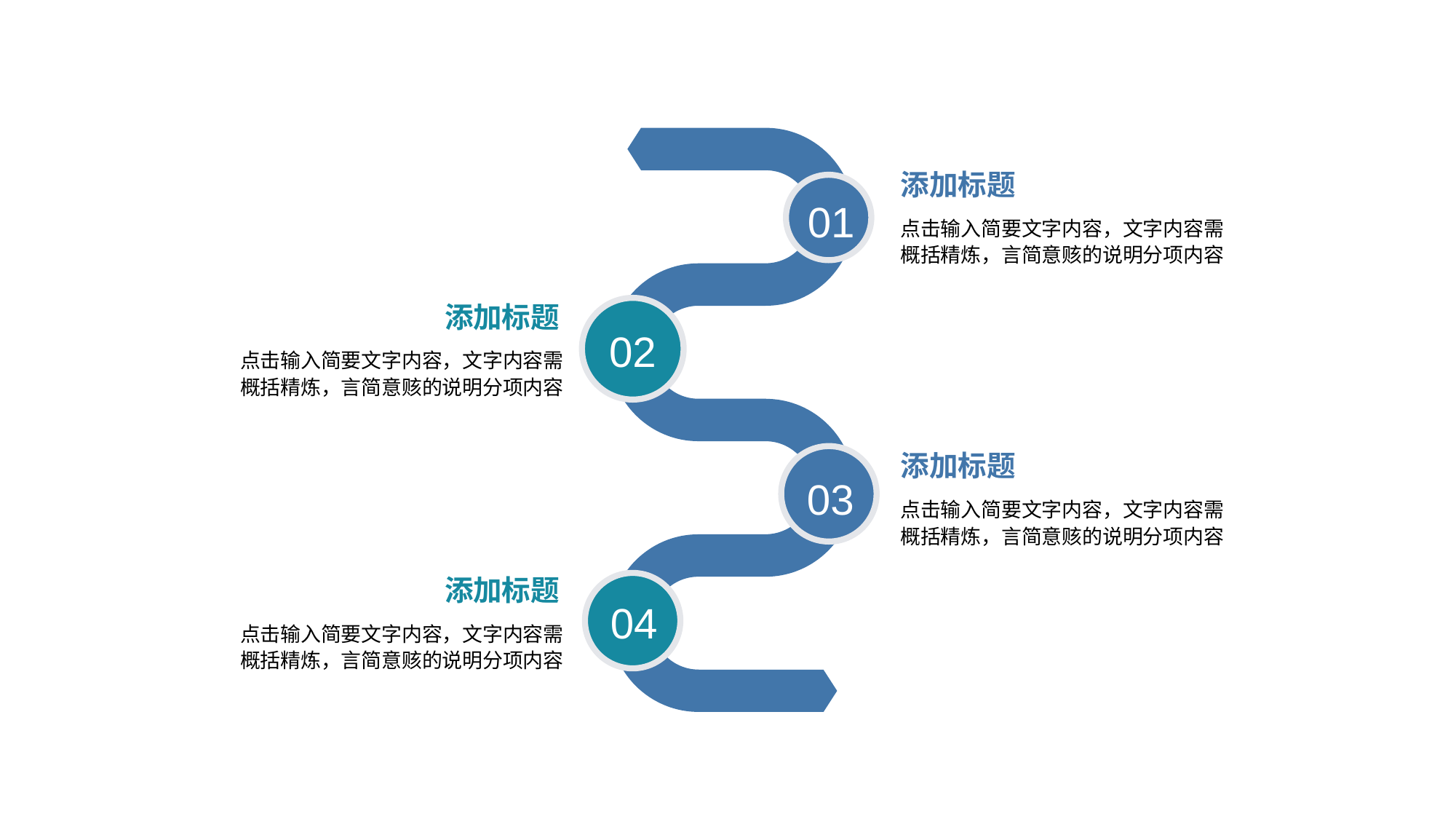

添加标题

01
点击输入简要文字内容，文字内容需
概括精炼，言简意赅的说明分项内容

添加标题
02
点击输入简要文字内容，文字内容需
概括精炼，言简意赅的说明分项内容

添加标题
03
点击输入简要文字内容，文字内容需
概括精炼，言简意赅的说明分项内容
添加标题

04
点击输入简要文字内容，文字内容需
概括精炼，言简意赅的说明分项内容